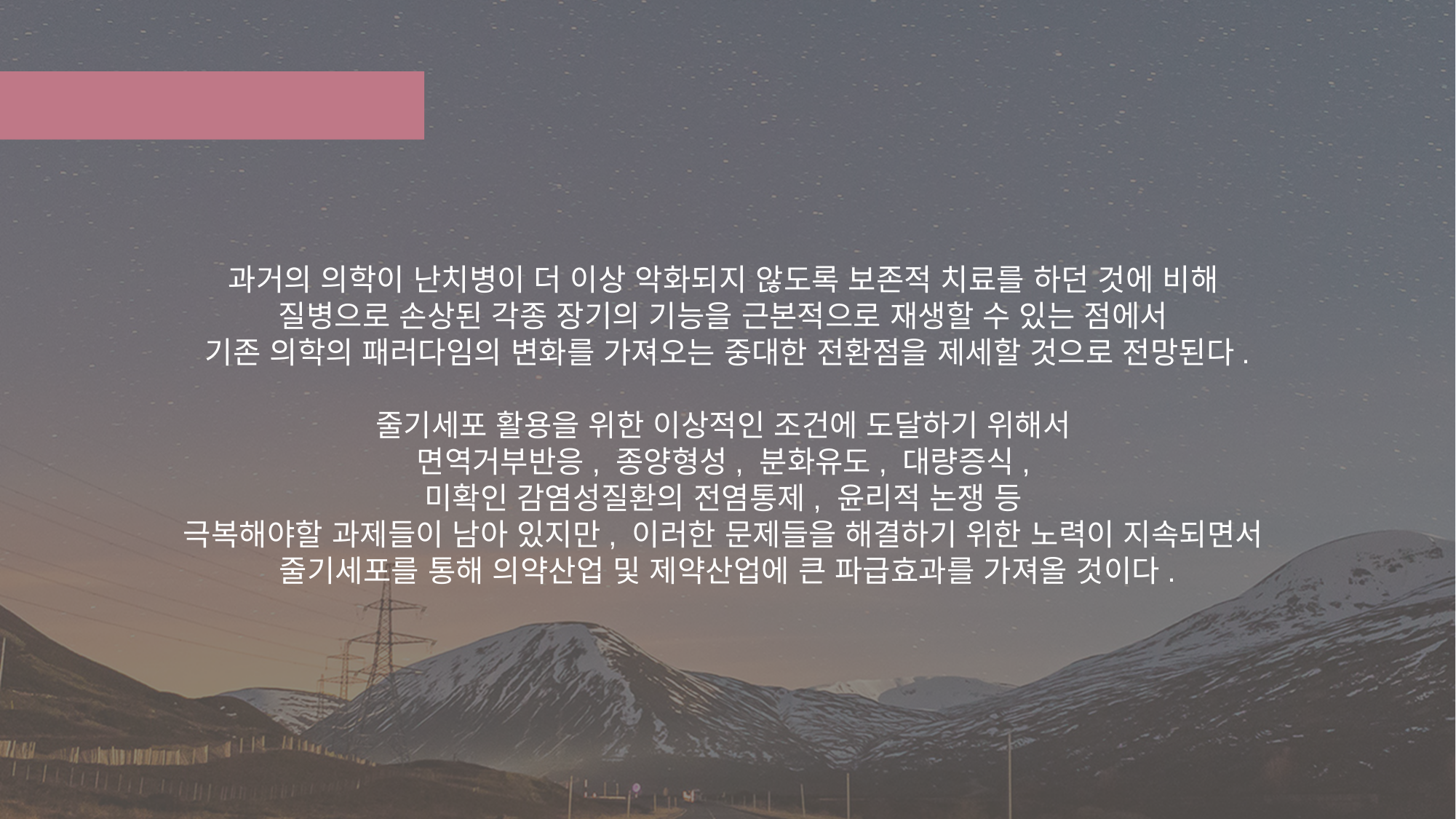

03
_  앞으로의 전망

과거의 의학이 난치병이 더 이상 악화되지 않도록 보존적 치료를 하던 것에 비해
질병으로 손상된 각종 장기의 기능을 근본적으로 재생할 수 있는 점에서
기존 의학의 패러다임의 변화를 가져오는 중대한 전환점을 제세할 것으로 전망된다.

줄기세포 활용을 위한 이상적인 조건에 도달하기 위해서
면역거부반응, 종양형성, 분화유도, 대량증식,
미확인 감염성질환의 전염통제, 윤리적 논쟁 등
극복해야할 과제들이 남아 있지만, 이러한 문제들을 해결하기 위한 노력이 지속되면서
줄기세포를 통해 의약산업 및 제약산업에 큰 파급효과를 가져올 것이다.